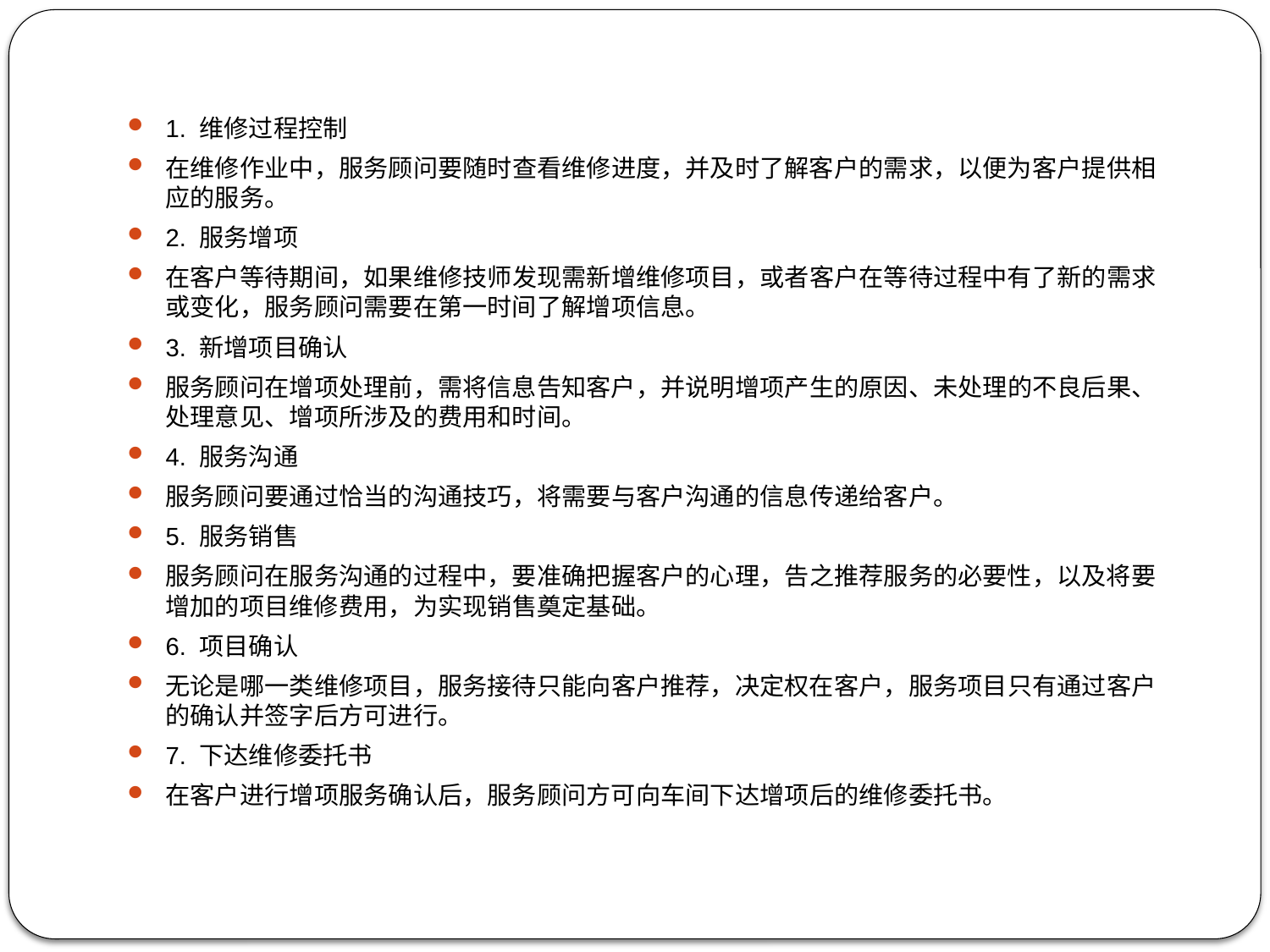

1. 维修过程控制
在维修作业中，服务顾问要随时查看维修进度，并及时了解客户的需求，以便为客户提供相应的服务。
2. 服务增项
在客户等待期间，如果维修技师发现需新增维修项目，或者客户在等待过程中有了新的需求或变化，服务顾问需要在第一时间了解增项信息。
3. 新增项目确认
服务顾问在增项处理前，需将信息告知客户，并说明增项产生的原因、未处理的不良后果、处理意见、增项所涉及的费用和时间。
4. 服务沟通
服务顾问要通过恰当的沟通技巧，将需要与客户沟通的信息传递给客户。
5. 服务销售
服务顾问在服务沟通的过程中，要准确把握客户的心理，告之推荐服务的必要性，以及将要增加的项目维修费用，为实现销售奠定基础。
6. 项目确认
无论是哪一类维修项目，服务接待只能向客户推荐，决定权在客户，服务项目只有通过客户的确认并签字后方可进行。
7. 下达维修委托书
在客户进行增项服务确认后，服务顾问方可向车间下达增项后的维修委托书。